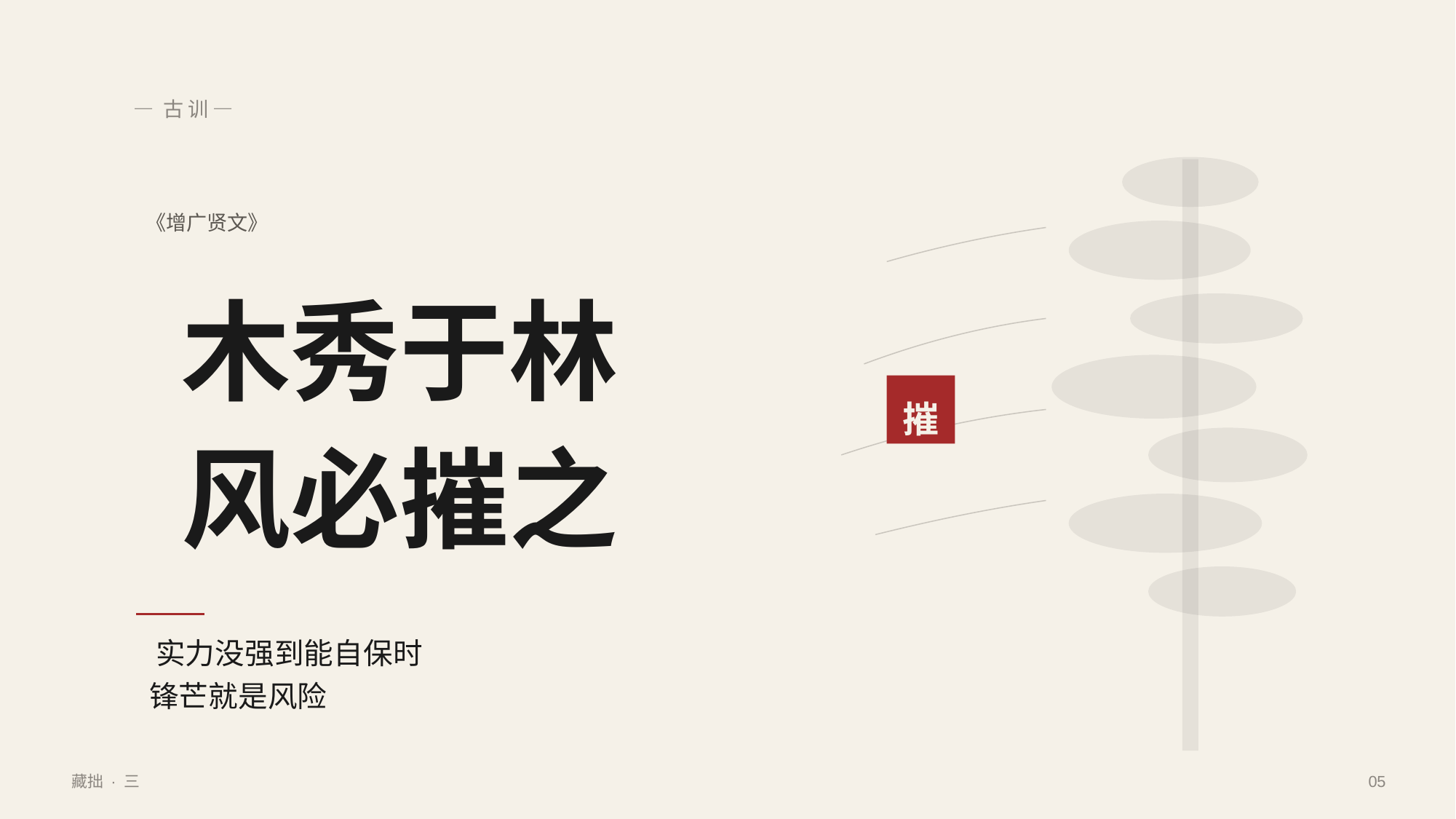

— 古 训 —

《增广贤文》

木秀于林

摧
风必摧之

实力没强到能自保时
锋芒就是风险
藏拙 · 三
05